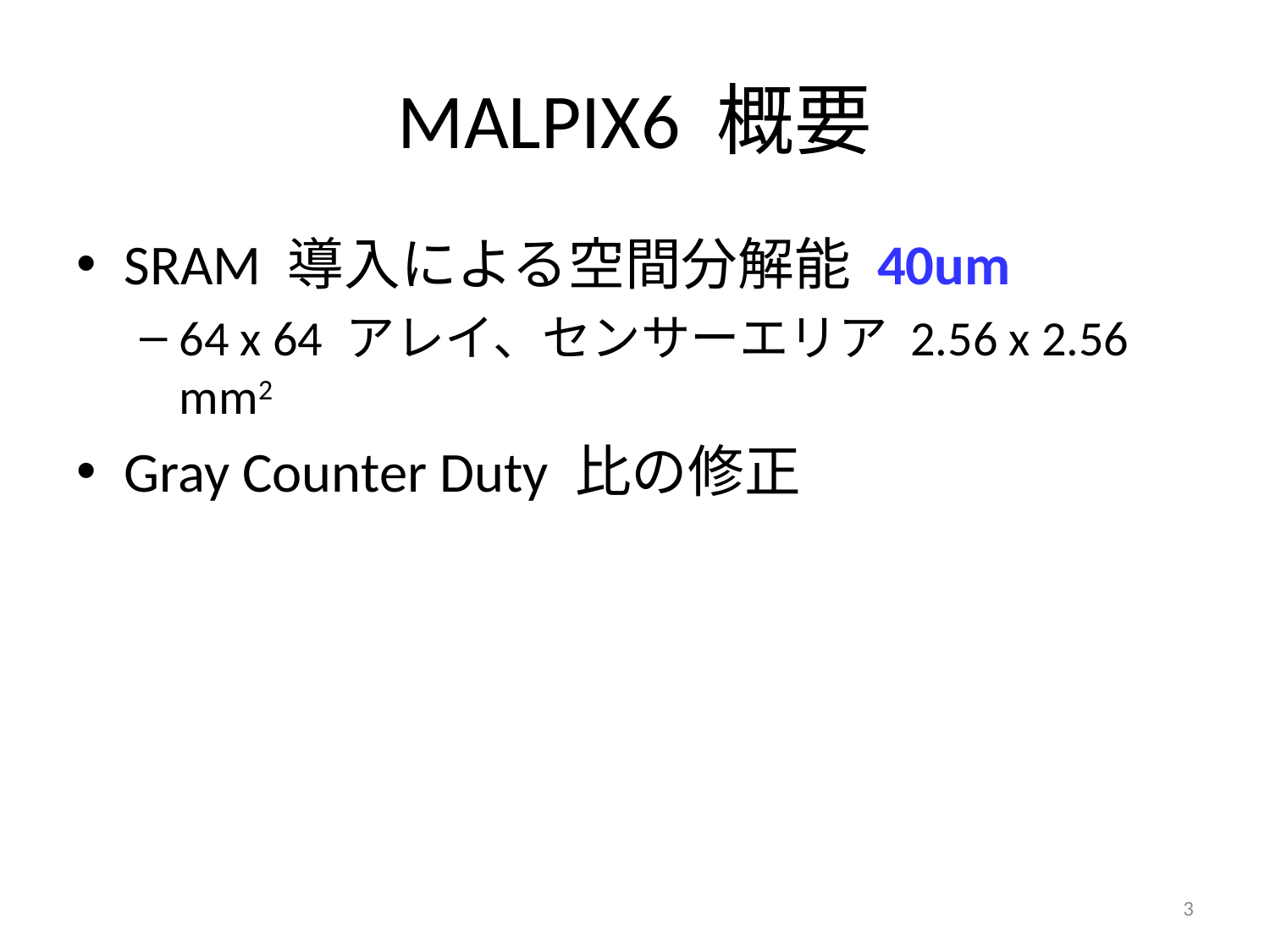

# MALPIX6 概要
SRAM 導入による空間分解能 40um
64 x 64 アレイ、センサーエリア 2.56 x 2.56 mm2
Gray Counter Duty 比の修正
3